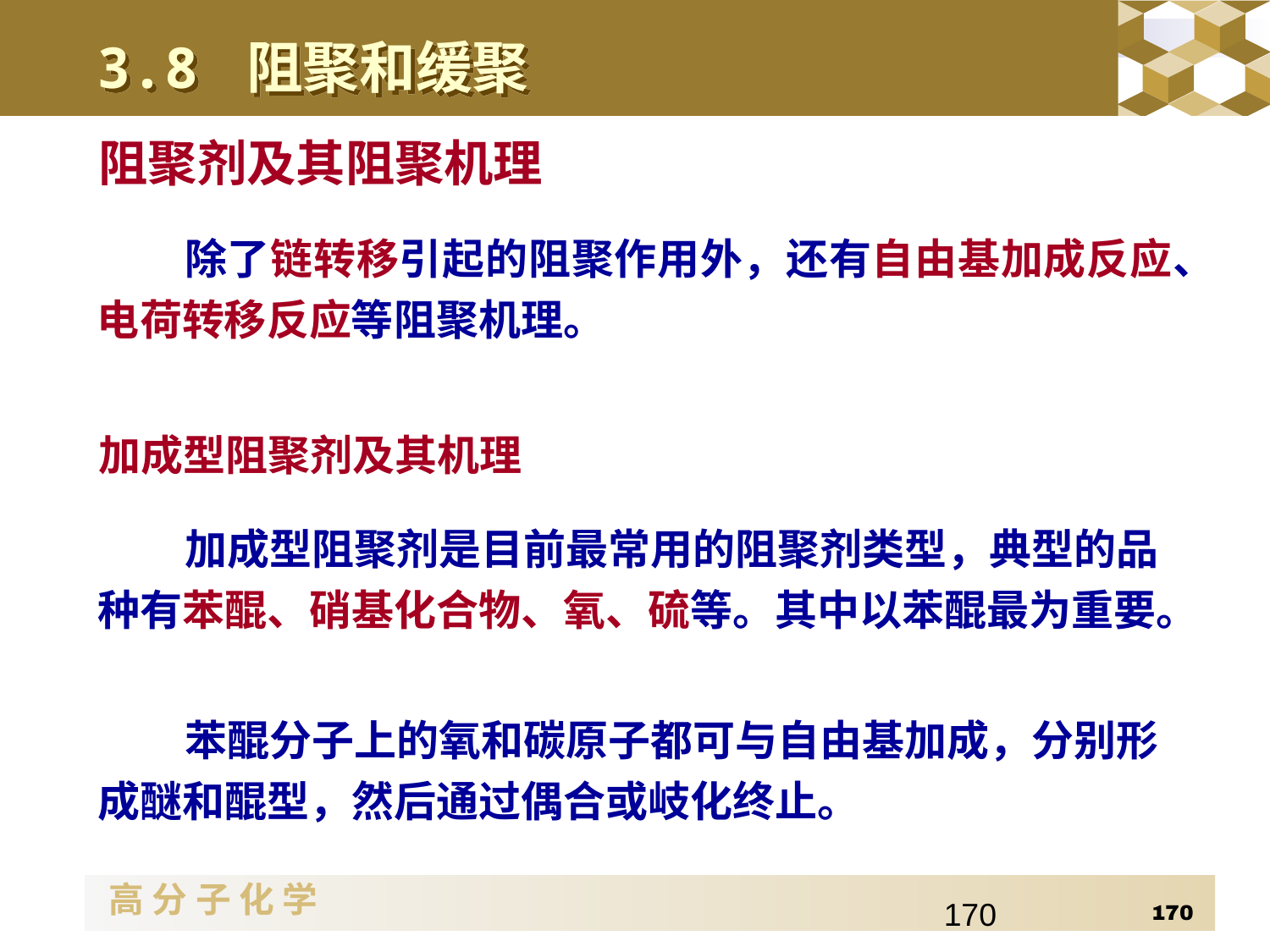

3.8 阻聚和缓聚
阻聚剂及其阻聚机理
除了链转移引起的阻聚作用外，还有自由基加成反应、电荷转移反应等阻聚机理。
加成型阻聚剂及其机理
加成型阻聚剂是目前最常用的阻聚剂类型，典型的品种有苯醌、硝基化合物、氧、硫等。其中以苯醌最为重要。
苯醌分子上的氧和碳原子都可与自由基加成，分别形成醚和醌型，然后通过偶合或岐化终止。
170